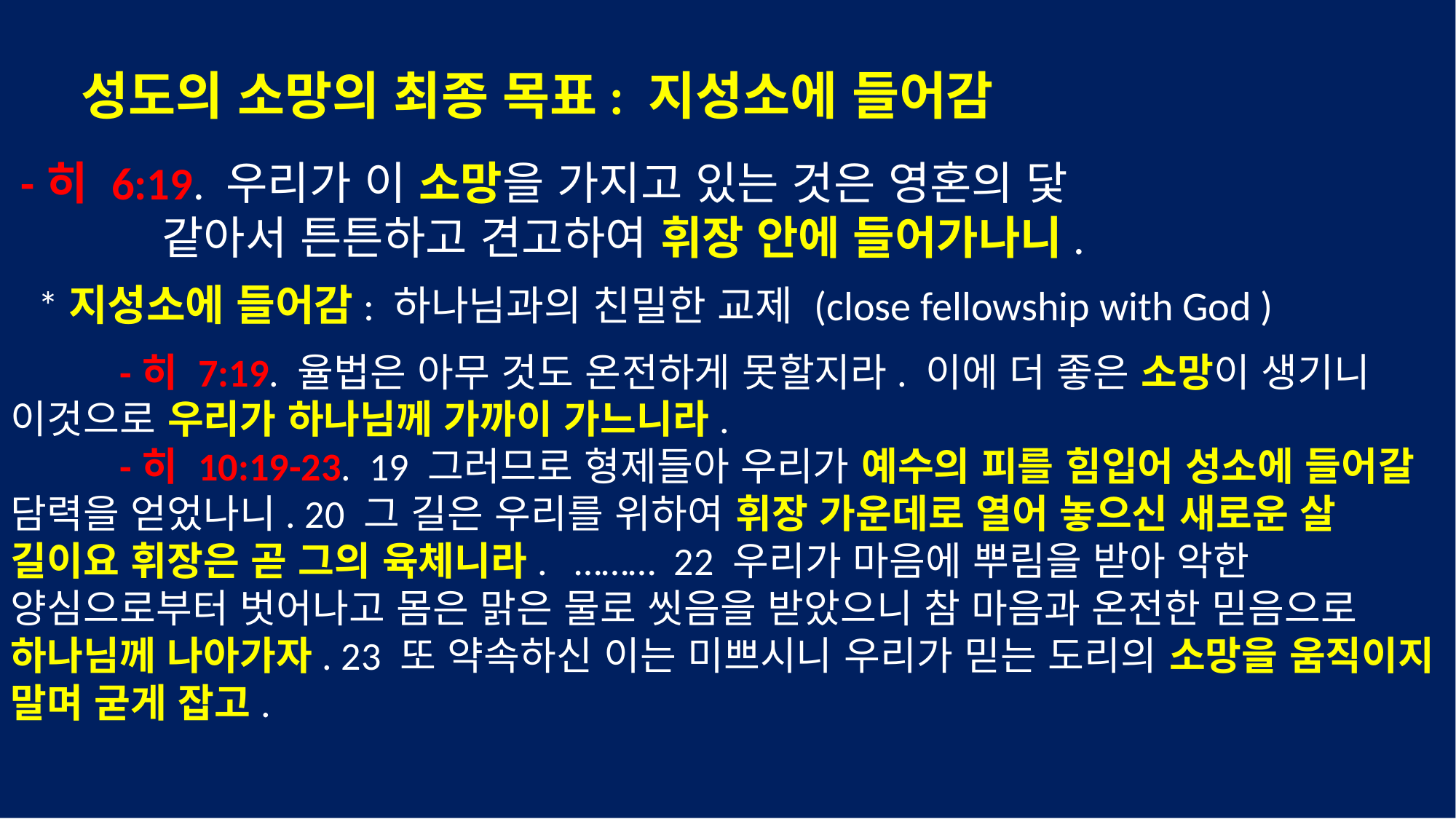

성도의 소망의 최종 목표: 지성소에 들어감

 -히 6:19. 우리가 이 소망을 가지고 있는 것은 영혼의 닻
           같아서 튼튼하고 견고하여 휘장 안에 들어가나니.

   *지성소에 들어감: 하나님과의 친밀한 교제 (close fellowship with God )

	-히 7:19. 율법은 아무 것도 온전하게 못할지라. 이에 더 좋은 소망이 생기니 이것으로 우리가 하나님께 가까이 가느니라.
	-히 10:19-23.  19 그러므로 형제들아 우리가 예수의 피를 힘입어 성소에 들어갈 담력을 얻었나니. 20 그 길은 우리를 위하여 휘장 가운데로 열어 놓으신 새로운 살 길이요 휘장은 곧 그의 육체니라.   ………  22 우리가 마음에 뿌림을 받아 악한 양심으로부터 벗어나고 몸은 맑은 물로 씻음을 받았으니 참 마음과 온전한 믿음으로 하나님께 나아가자. 23 또 약속하신 이는 미쁘시니 우리가 믿는 도리의 소망을 움직이지 말며 굳게 잡고.